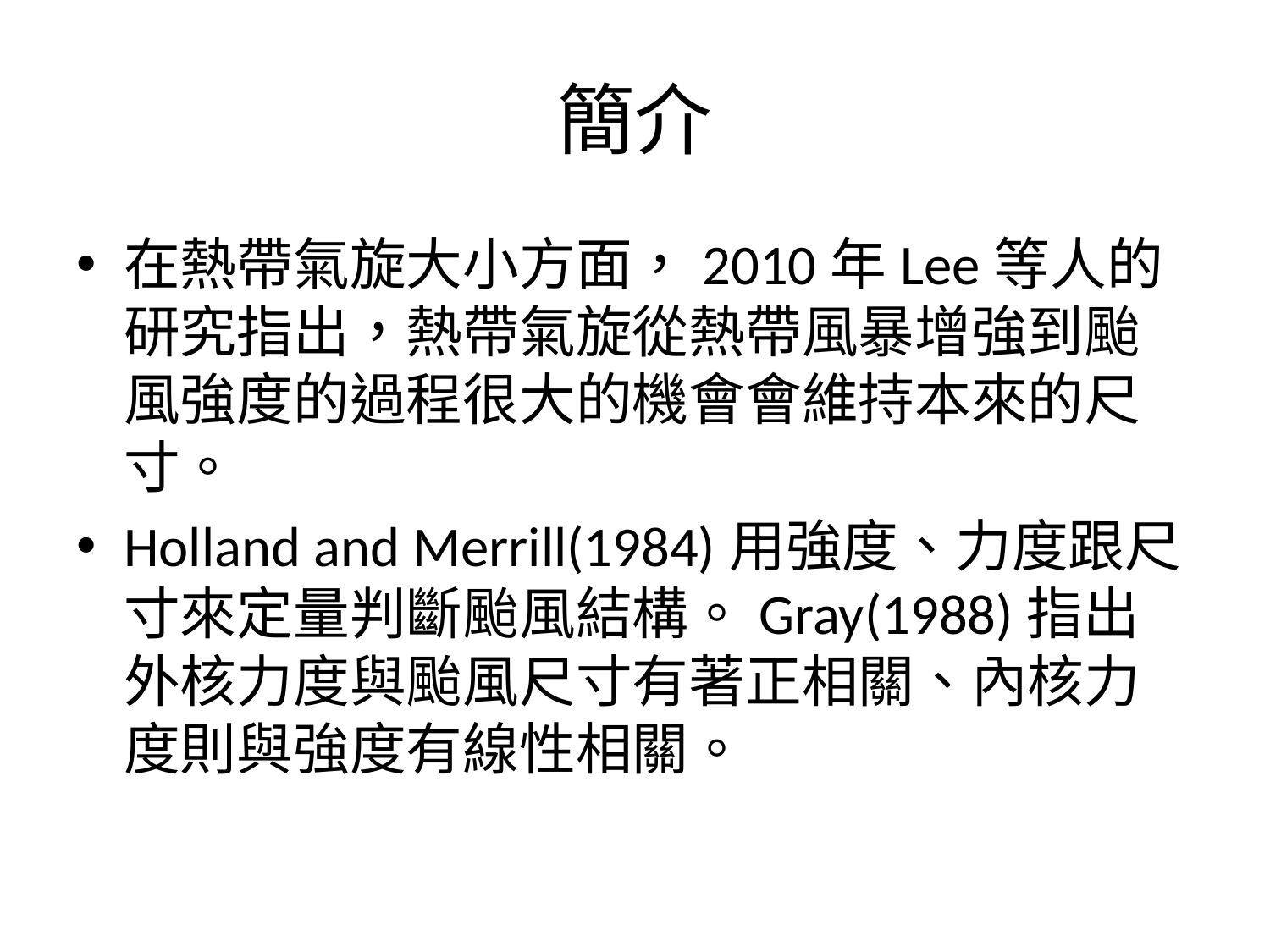

# 簡介
在熱帶氣旋大小方面，2010年Lee等人的研究指出，熱帶氣旋從熱帶風暴增強到颱風強度的過程很大的機會會維持本來的尺寸。
Holland and Merrill(1984)用強度、力度跟尺寸來定量判斷颱風結構。Gray(1988)指出外核力度與颱風尺寸有著正相關、內核力度則與強度有線性相關。